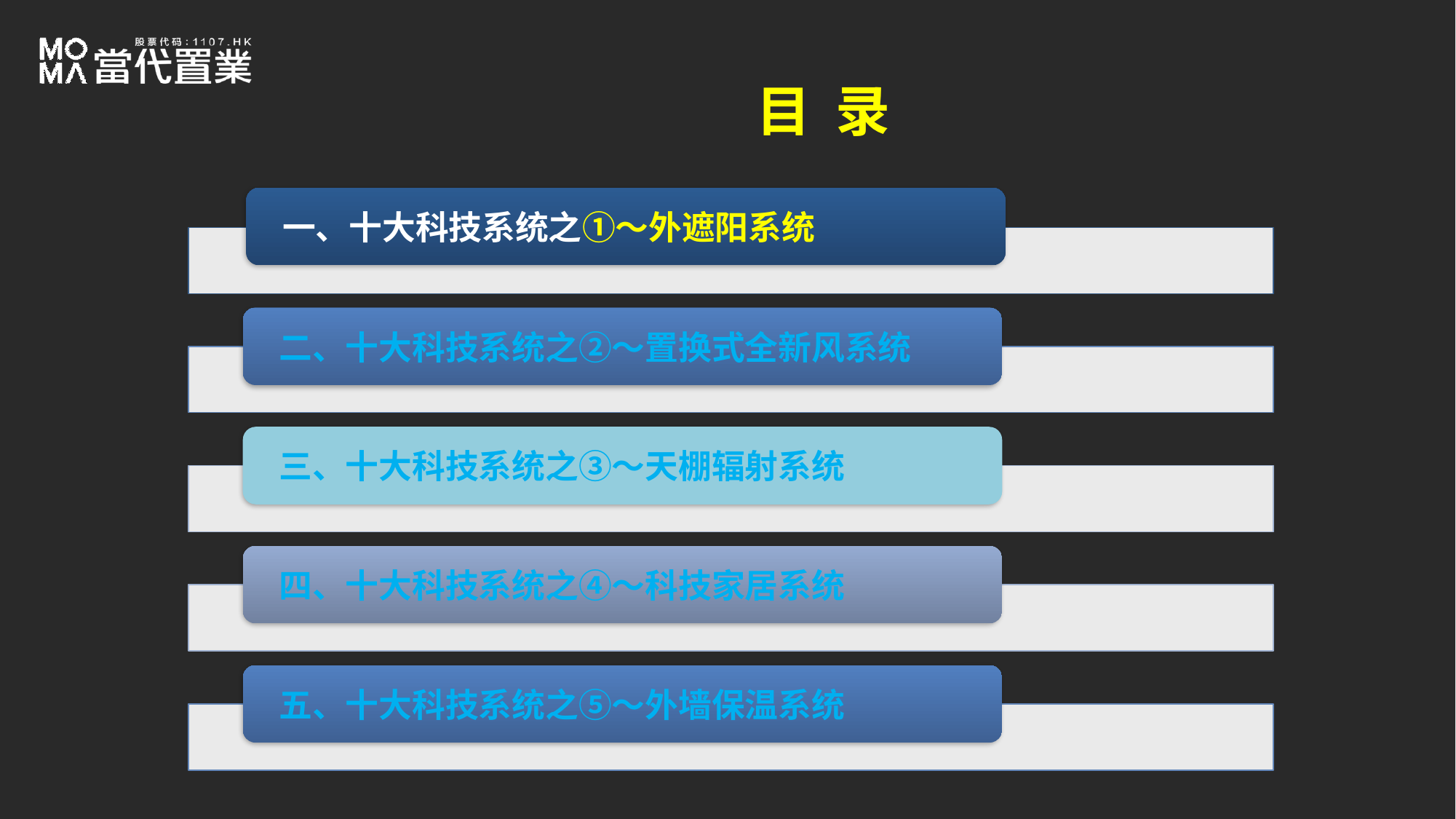

目  录
一、十大科技系统之①～外遮阳系统
二、十大科技系统之②～置换式全新风系统
三、十大科技系统之③～天棚辐射系统
四、十大科技系统之④～科技家居系统
五、十大科技系统之⑤～外墙保温系统